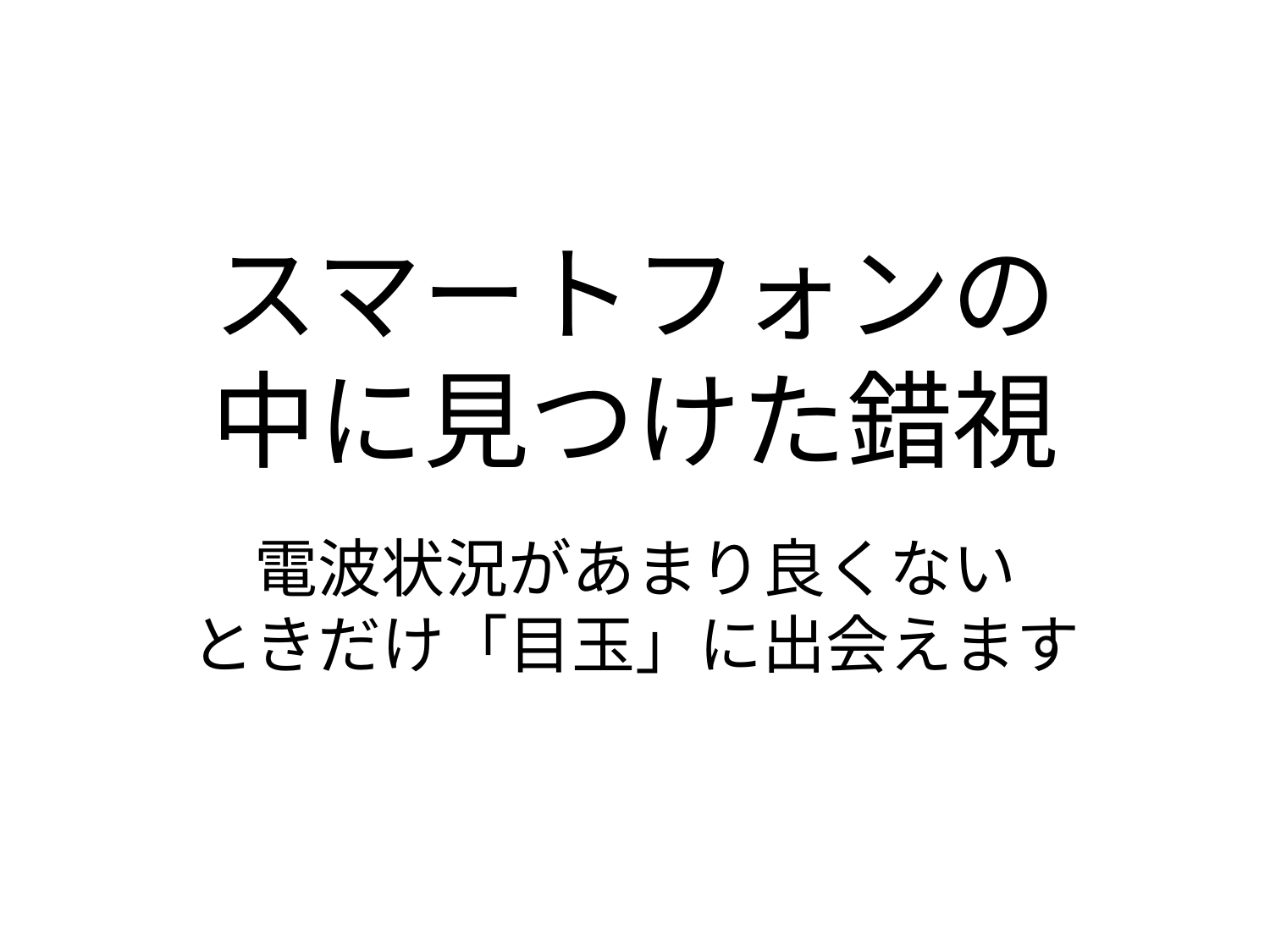

# スマートフォンの 中に見つけた錯視
電波状況があまり良くない
ときだけ「目玉」に出会えます